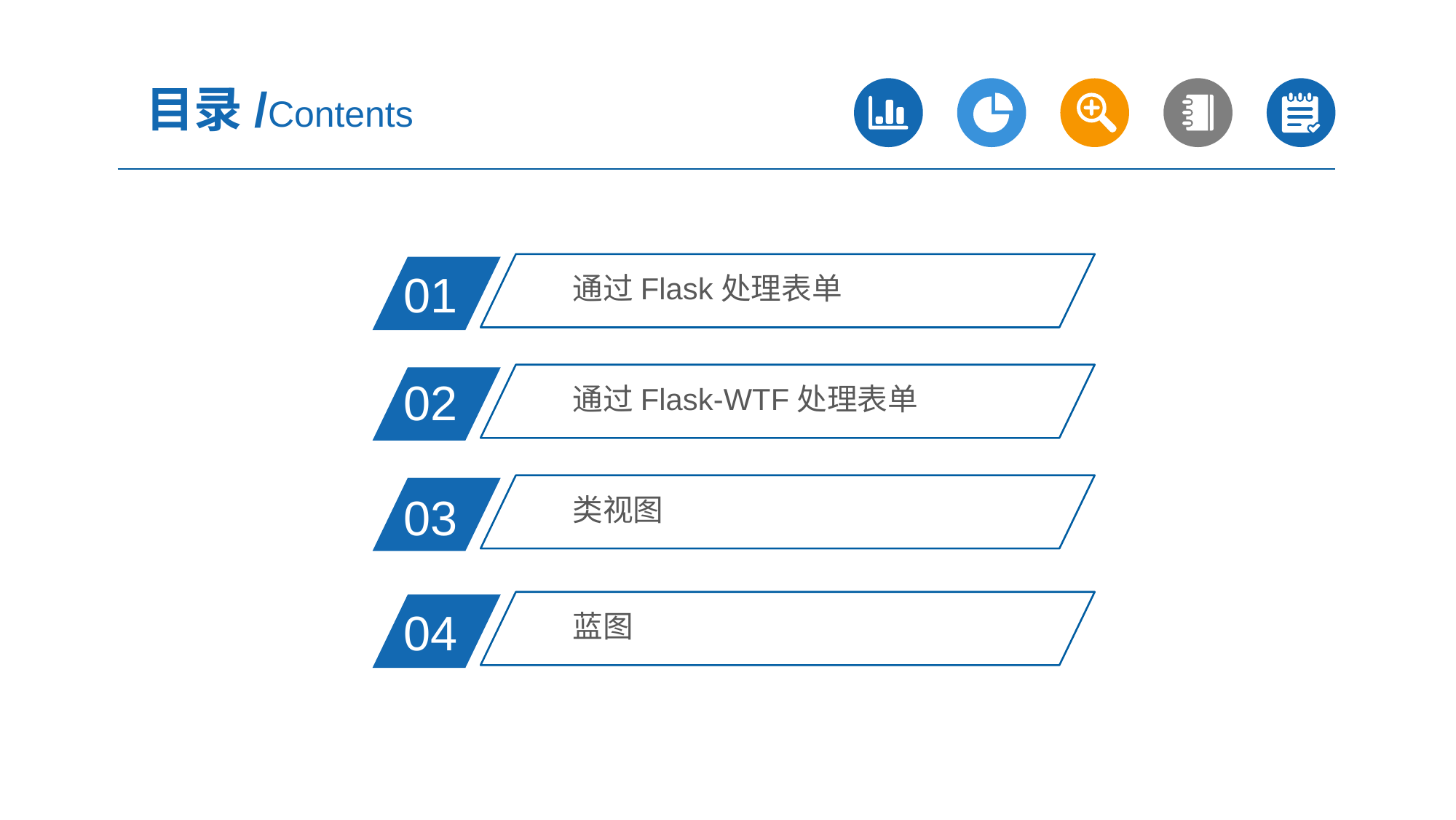

目录/Contents

通过Flask处理表单

01

通过Flask-WTF处理表单
02

类视图

03

蓝图

04